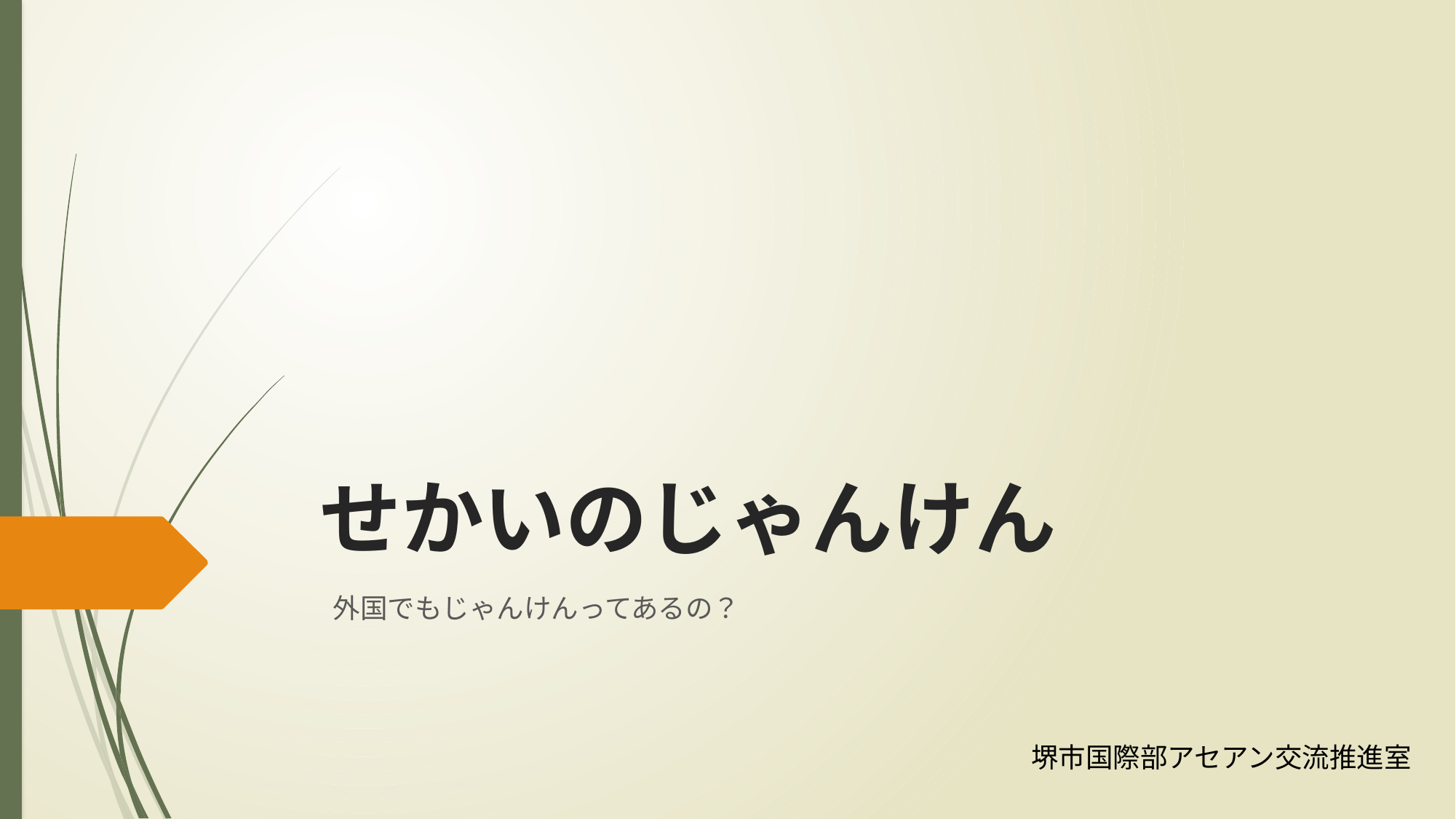

# せかいのじゃんけん
外国でもじゃんけんってあるの？
堺市国際部アセアン交流推進室